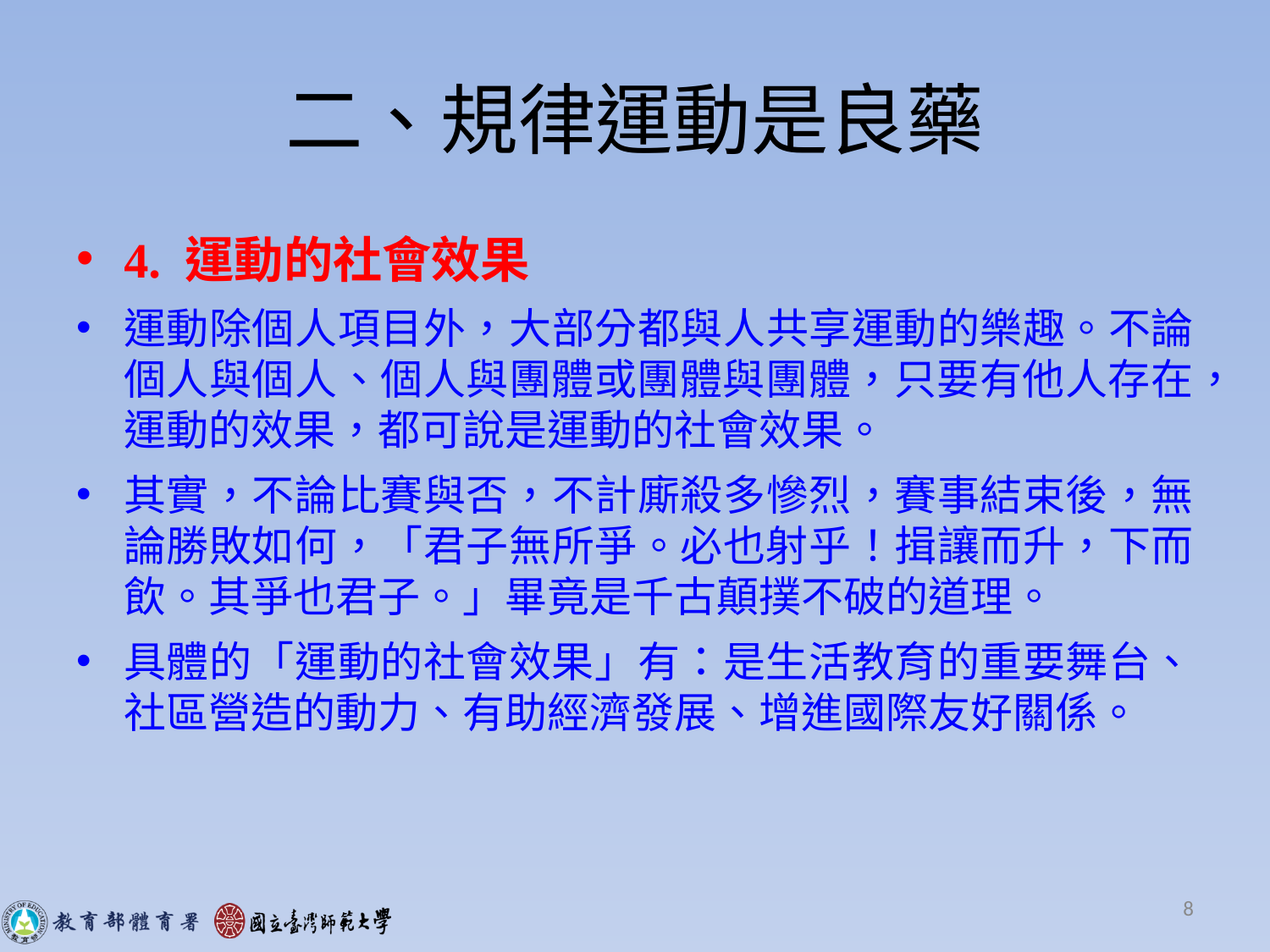

# 二、規律運動是良藥
4. 運動的社會效果
運動除個人項目外，大部分都與人共享運動的樂趣。不論個人與個人、個人與團體或團體與團體，只要有他人存在，運動的效果，都可說是運動的社會效果。
其實，不論比賽與否，不計廝殺多慘烈，賽事結束後，無論勝敗如何，「君子無所爭。必也射乎！揖讓而升，下而飲。其爭也君子。」畢竟是千古顛撲不破的道理。
具體的「運動的社會效果」有：是生活教育的重要舞台、社區營造的動力、有助經濟發展、增進國際友好關係。

8